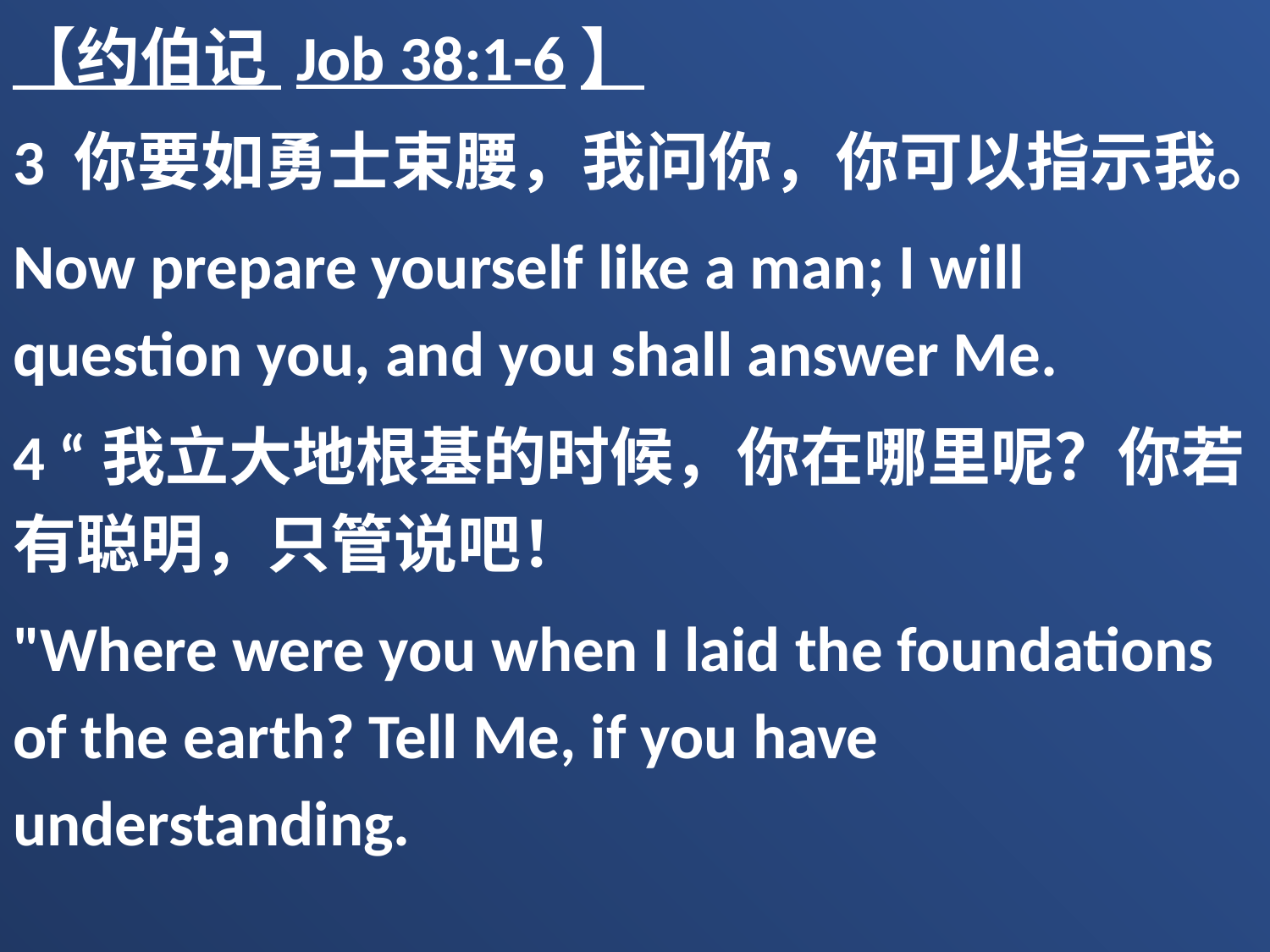

【约伯记 Job 38:1-6】
3 你要如勇士束腰，我问你，你可以指示我。
Now prepare yourself like a man; I will question you, and you shall answer Me.
4 “我立大地根基的时候，你在哪里呢？你若有聪明，只管说吧！
"Where were you when I laid the foundations of the earth? Tell Me, if you have understanding.